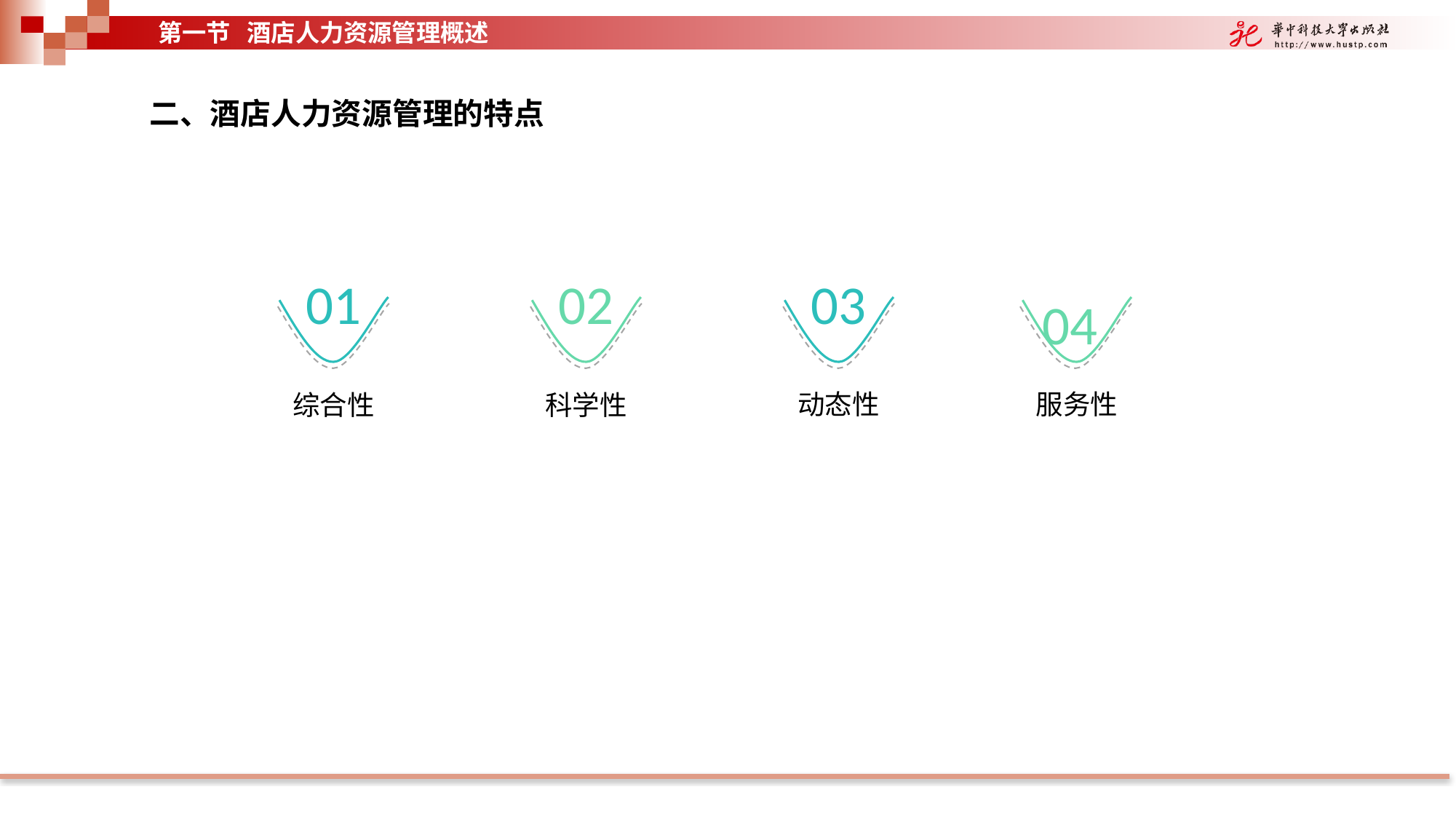

第一节   酒店人力资源管理概述
二、酒店人力资源管理的特点
01

综合性
02

科学性
03

动态性
04

服务性